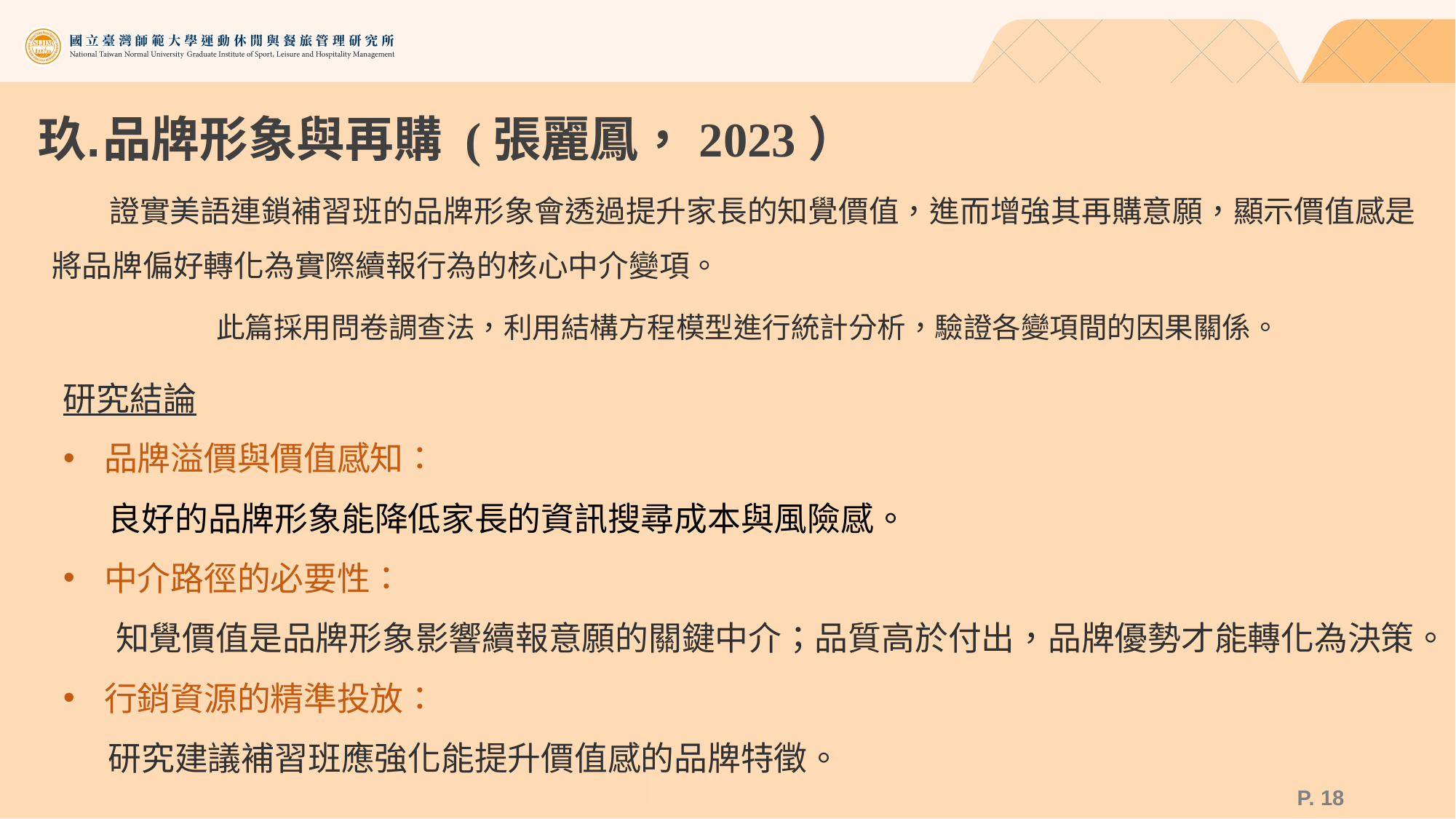

# 品牌形象與再購 (張麗鳳，2023）
        證實美語連鎖補習班的品牌形象會透過提升家長的知覺價值，進而增強其再購意願，顯示價值感是將品牌偏好轉化為實際續報行為的核心中介變項。
此篇採用問卷調查法，利用結構方程模型進行統計分析，驗證各變項間的因果關係。
研究結論
品牌溢價與價值感知：
     良好的品牌形象能降低家長的資訊搜尋成本與風險感。
中介路徑的必要性：
      知覺價值是品牌形象影響續報意願的關鍵中介；品質高於付出，品牌優勢才能轉化為決策。
行銷資源的精準投放：
     研究建議補習班應強化能提升價值感的品牌特徵。

P. 18